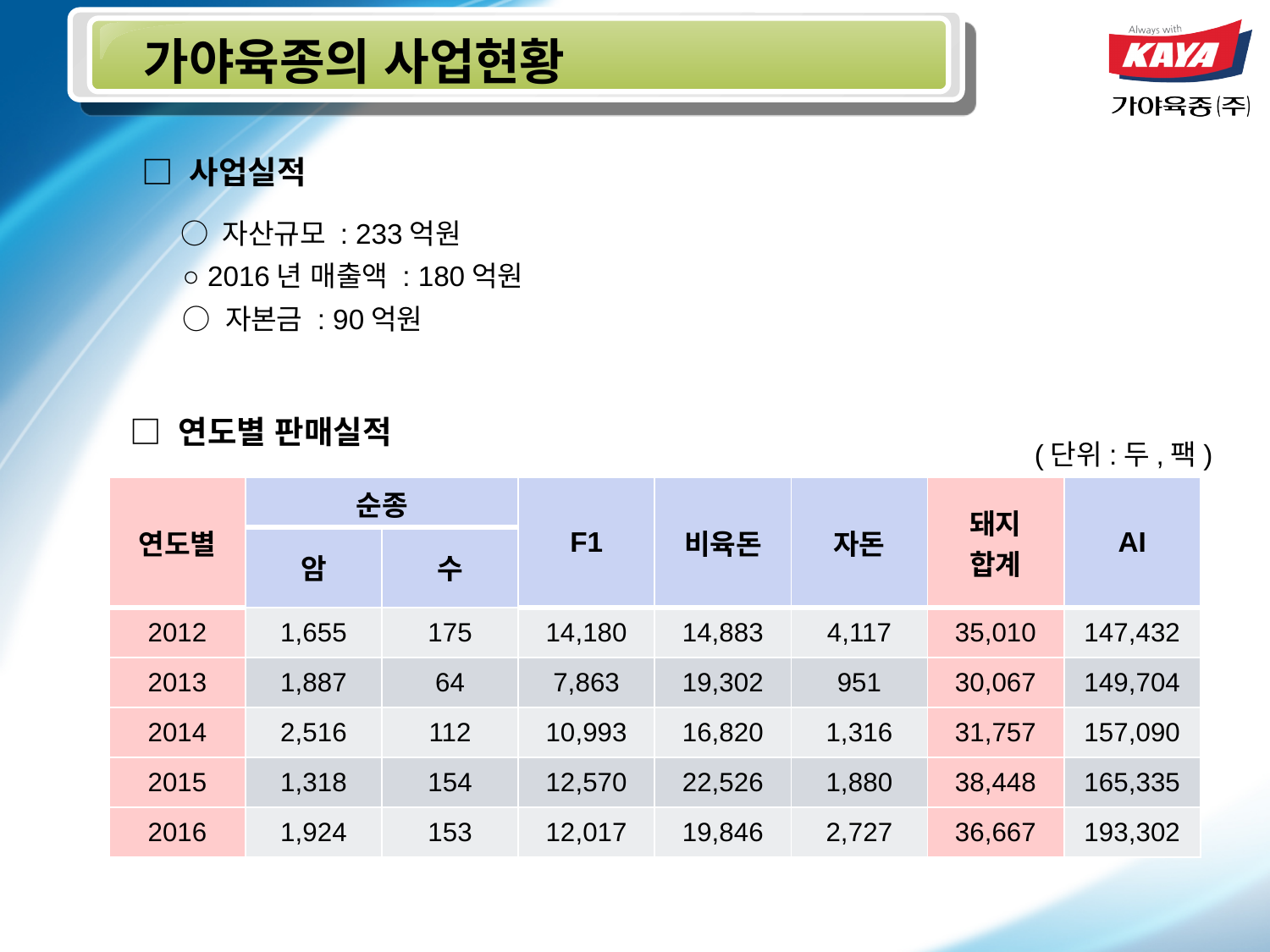

가야육종의 사업현황
□ 사업실적
 ○ 자산규모 : 233억원
 ○ 2016년 매출액 : 180억원
 ○ 자본금 : 90억원

□ 연도별 판매실적
(단위:두,팩)
| 연도별 | 순종 |  | F1 | 비육돈 | 자돈 | 돼지 합계 | AI |
| --- | --- | --- | --- | --- | --- | --- | --- |
|  | 암 | 수 |  |  |  |  |  |
| 2012 | 1,655 | 175 | 14,180 | 14,883 | 4,117 | 35,010 | 147,432 |
| 2013 | 1,887 | 64 | 7,863 | 19,302 | 951 | 30,067 | 149,704 |
| 2014 | 2,516 | 112 | 10,993 | 16,820 | 1,316 | 31,757 | 157,090 |
| 2015 | 1,318 | 154 | 12,570 | 22,526 | 1,880 | 38,448 | 165,335 |
| 2016 | 1,924 | 153 | 12,017 | 19,846 | 2,727 | 36,667 | 193,302 |